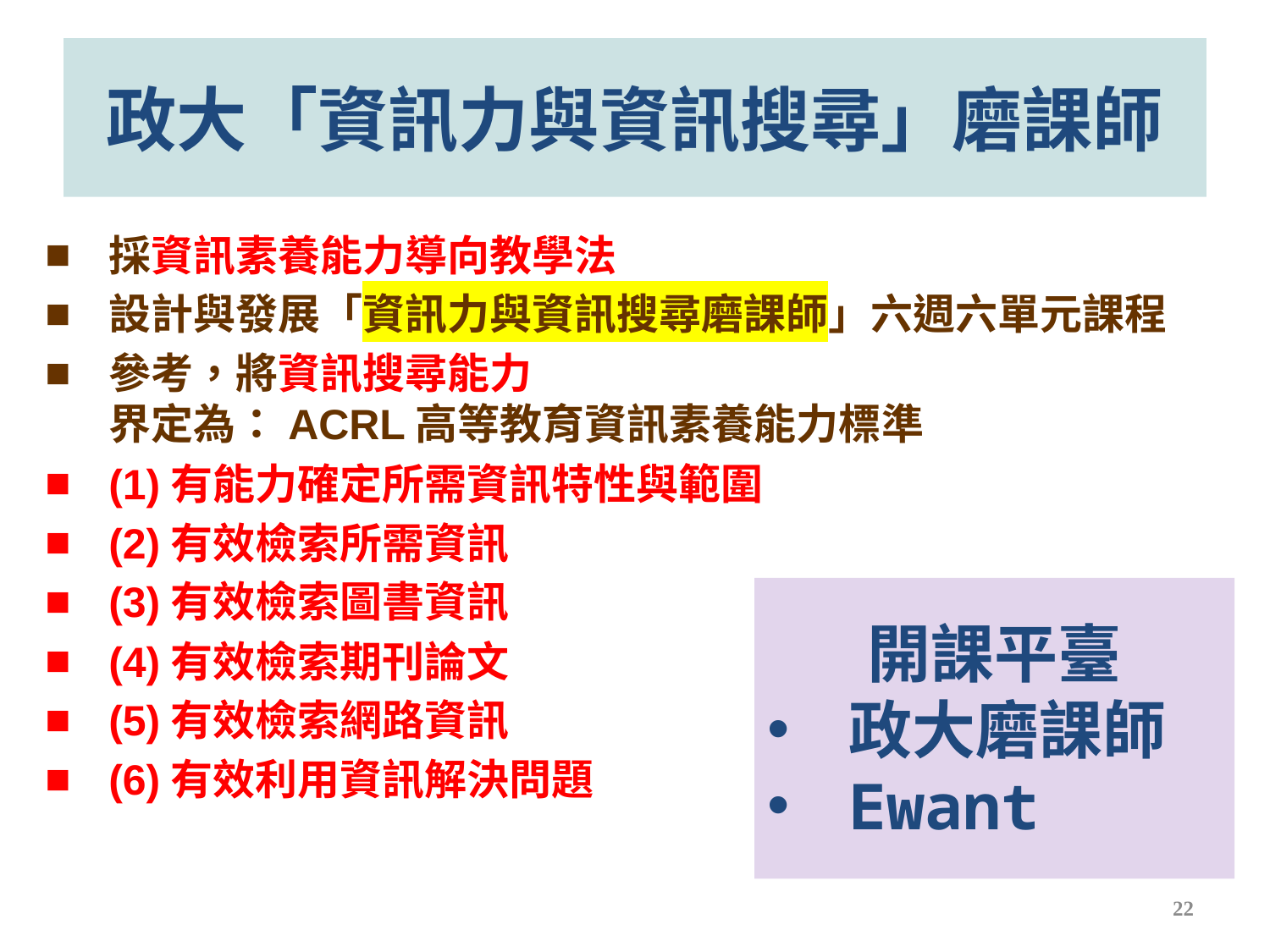

# 政大「資訊力與資訊搜尋」磨課師
採資訊素養能力導向教學法
設計與發展「資訊力與資訊搜尋磨課師」六週六單元課程
參考，將資訊搜尋能力
界定為：ACRL高等教育資訊素養能力標準
(1)有能力確定所需資訊特性與範圍
(2)有效檢索所需資訊
(3)有效檢索圖書資訊
(4)有效檢索期刊論文
(5)有效檢索網路資訊
(6)有效利用資訊解決問題
開課平臺
政大磨課師
Ewant
22